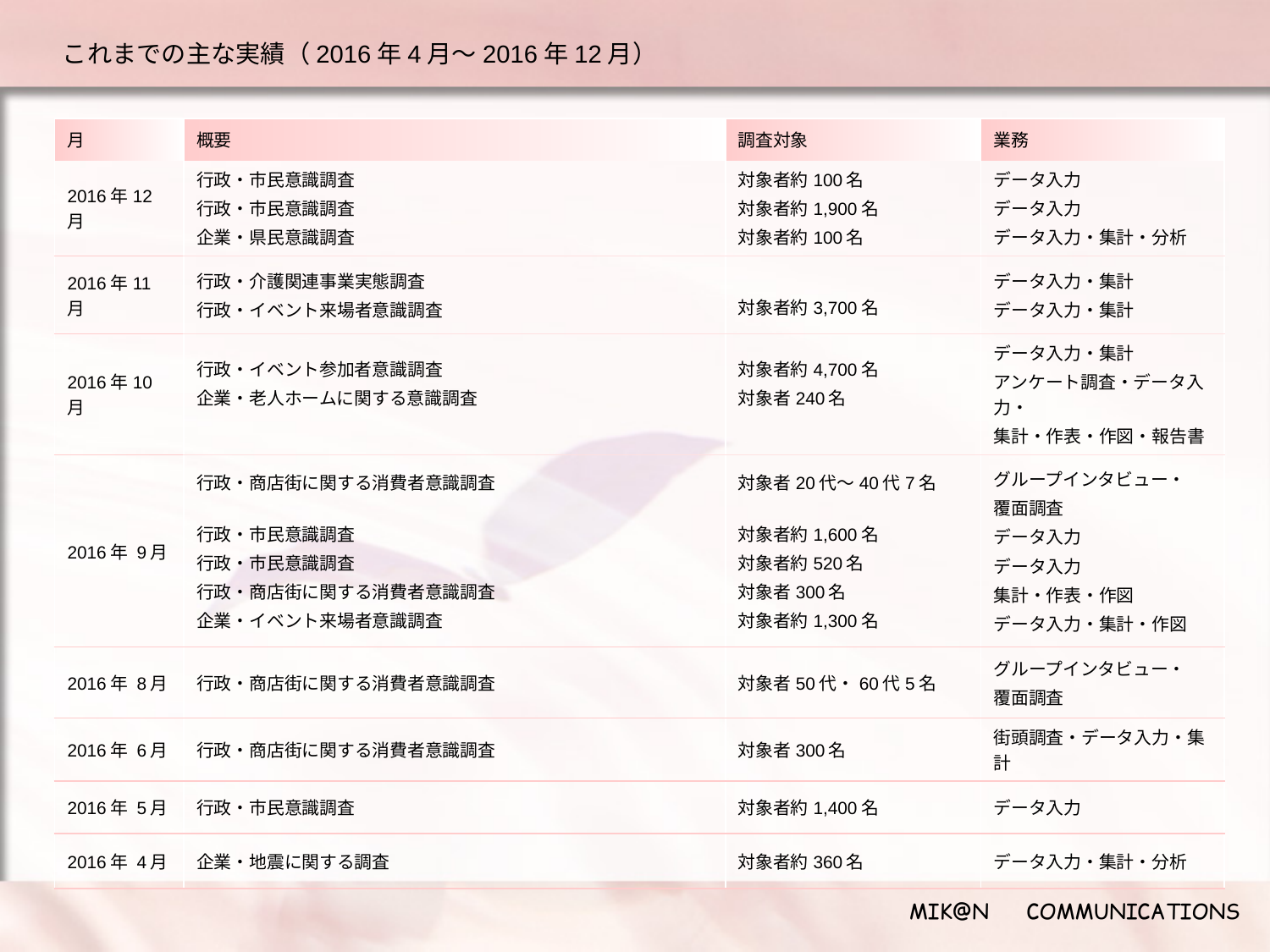

# これまでの主な実績（2016年4月～2016年12月）
| 月 | 概要 | 調査対象 | 業務 |
| --- | --- | --- | --- |
| 2016年12月 | 行政・市民意識調査 行政・市民意識調査 企業・県民意識調査 | 対象者約100名 対象者約1,900名 対象者約100名 | データ入力 データ入力 データ入力・集計・分析 |
| 2016年11月 | 行政・介護関連事業実態調査 行政・イベント来場者意識調査 | 対象者約3,700名 | データ入力・集計 データ入力・集計 |
| 2016年10月 | 行政・イベント参加者意識調査 企業・老人ホームに関する意識調査 | 対象者約4,700名 対象者240名 | データ入力・集計 アンケート調査・データ入力・ 集計・作表・作図・報告書 |
| 2016年 9月 | 行政・商店街に関する消費者意識調査 行政・市民意識調査 行政・市民意識調査 行政・商店街に関する消費者意識調査 企業・イベント来場者意識調査 | 対象者20代～40代7名 対象者約1,600名 対象者約520名 対象者300名 対象者約1,300名 | グループインタビュー・ 覆面調査 データ入力 データ入力 集計・作表・作図 データ入力・集計・作図 |
| 2016年 8月 | 行政・商店街に関する消費者意識調査 | 対象者50代・60代5名 | グループインタビュー・ 覆面調査 |
| 2016年 6月 | 行政・商店街に関する消費者意識調査 | 対象者300名 | 街頭調査・データ入力・集計 |
| 2016年 5月 | 行政・市民意識調査 | 対象者約1,400名 | データ入力 |
| 2016年 4月 | 企業・地震に関する調査 | 対象者約360名 | データ入力・集計・分析 |

MIK@N 　COMMUNICATIONS